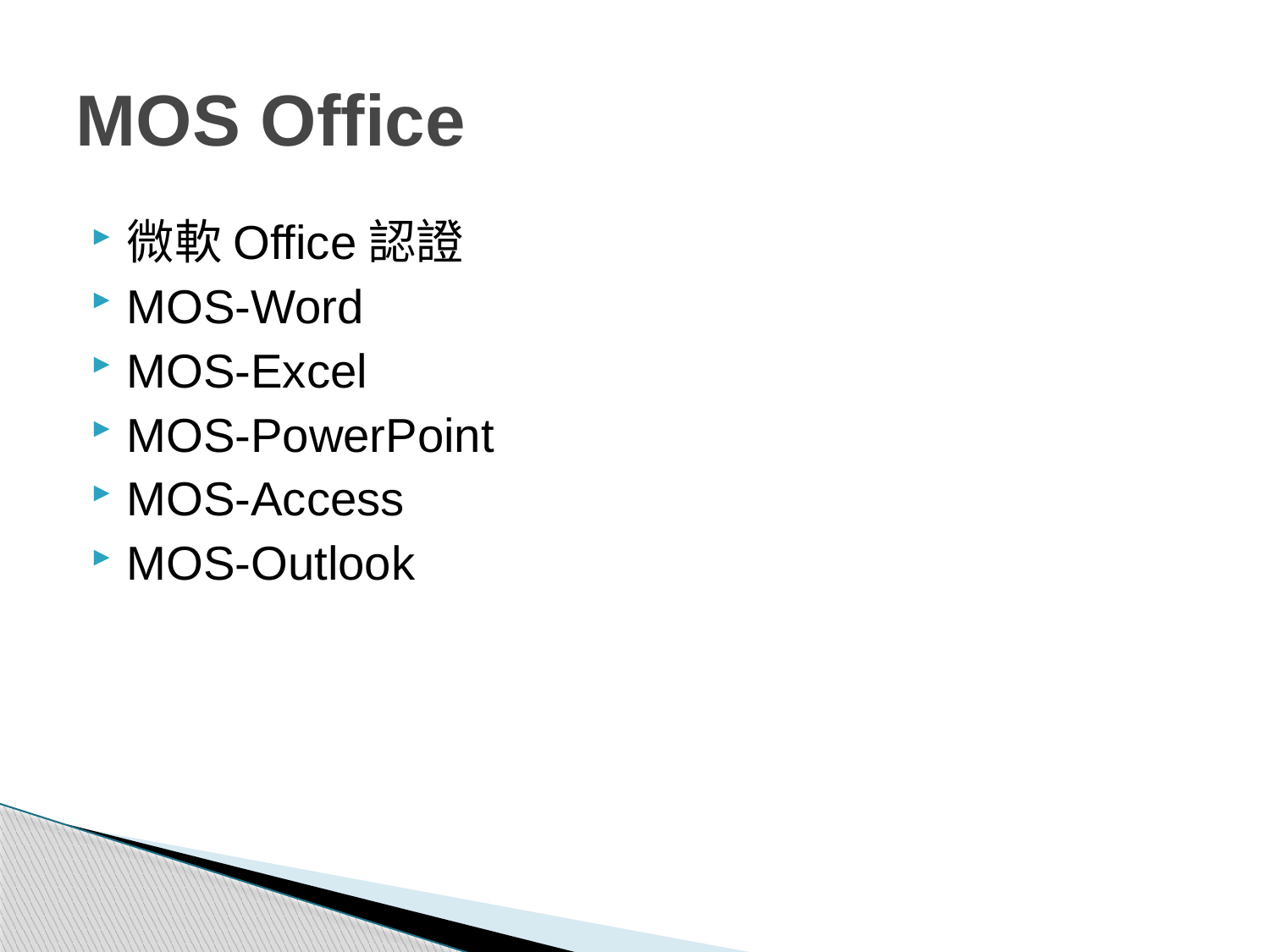

# MOS Office
微軟Office認證
MOS-Word
MOS-Excel
MOS-PowerPoint
MOS-Access
MOS-Outlook